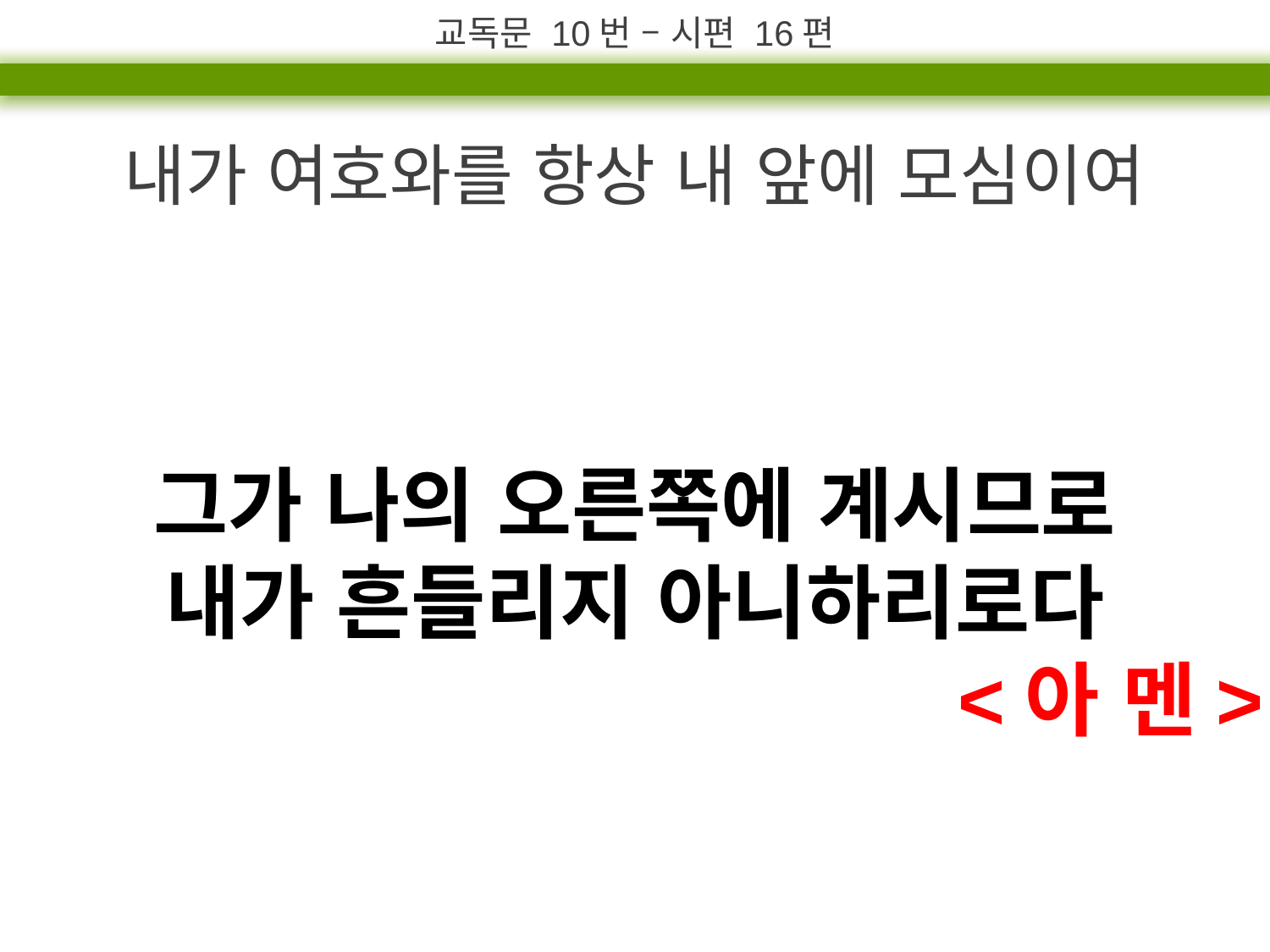

교독문 10번 – 시편 16편

내가 여호와를 항상 내 앞에 모심이여
그가 나의 오른쪽에 계시므로
내가 흔들리지 아니하리로다
<아 멘>